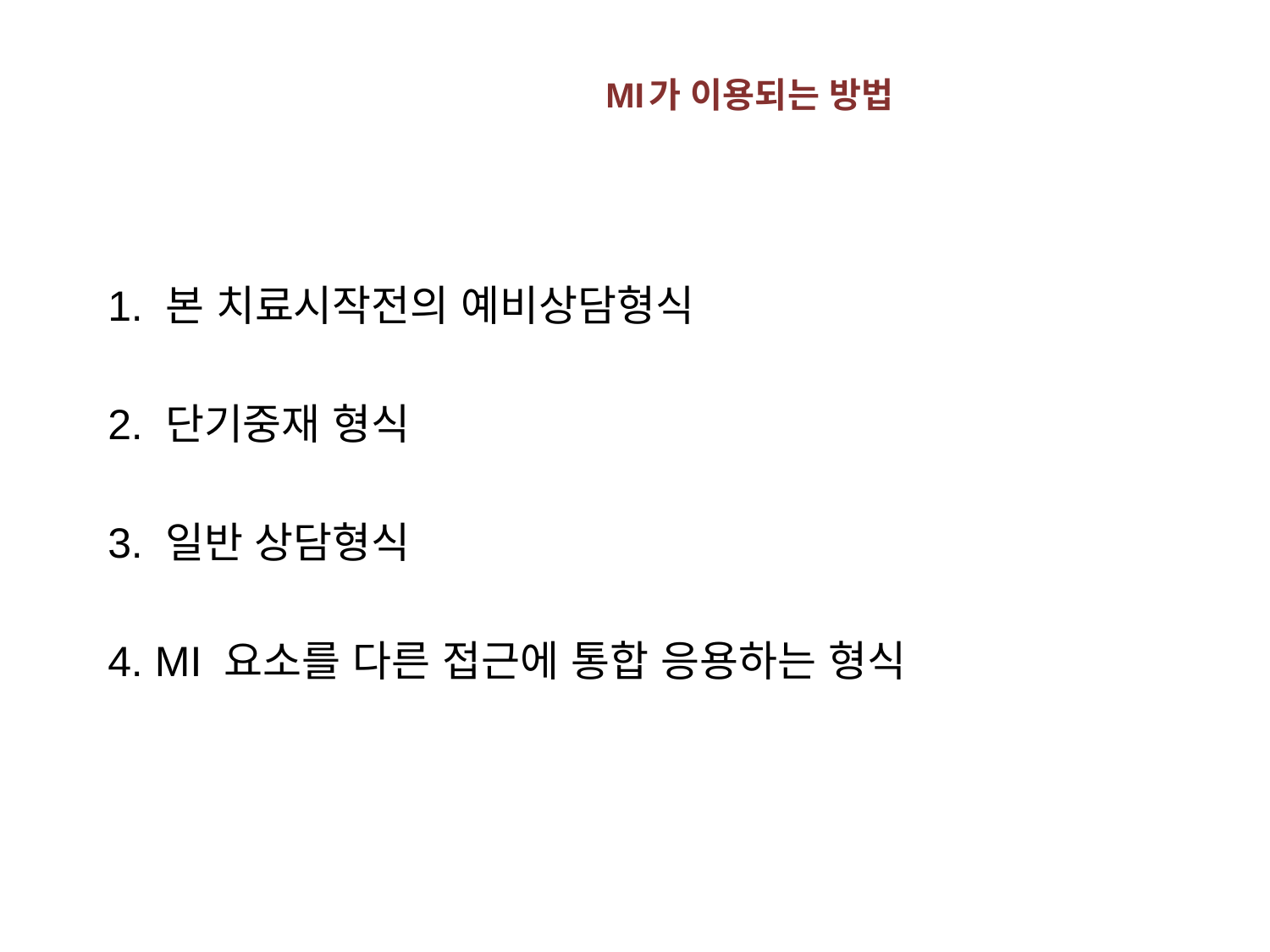

# MI가 이용되는 방법
1. 본 치료시작전의 예비상담형식

2. 단기중재 형식

3. 일반 상담형식

4. MI 요소를 다른 접근에 통합 응용하는 형식